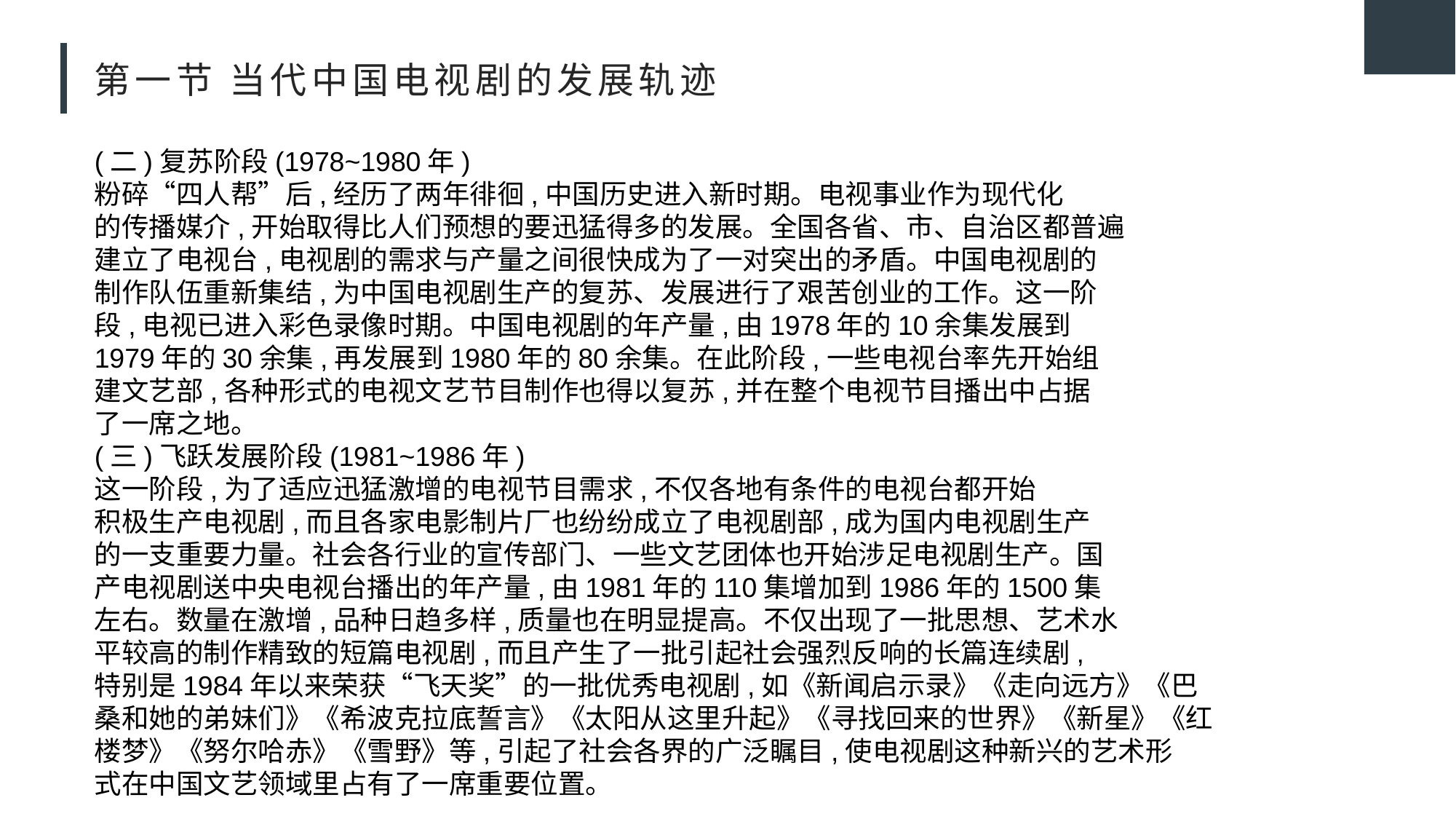

# 第一节 当代中国电视剧的发展轨迹
(二)复苏阶段(1978~1980年)
粉碎“四人帮”后,经历了两年徘徊,中国历史进入新时期。电视事业作为现代化
的传播媒介,开始取得比人们预想的要迅猛得多的发展。全国各省、市、自治区都普遍
建立了电视台,电视剧的需求与产量之间很快成为了一对突出的矛盾。中国电视剧的
制作队伍重新集结,为中国电视剧生产的复苏、发展进行了艰苦创业的工作。这一阶
段,电视已进入彩色录像时期。中国电视剧的年产量,由1978年的10余集发展到
1979年的30余集,再发展到1980年的80余集。在此阶段,一些电视台率先开始组
建文艺部,各种形式的电视文艺节目制作也得以复苏,并在整个电视节目播出中占据
了一席之地。
(三)飞跃发展阶段(1981~1986年)
这一阶段,为了适应迅猛激增的电视节目需求,不仅各地有条件的电视台都开始
积极生产电视剧,而且各家电影制片厂也纷纷成立了电视剧部,成为国内电视剧生产
的一支重要力量。社会各行业的宣传部门、一些文艺团体也开始涉足电视剧生产。国
产电视剧送中央电视台播出的年产量,由1981年的110集增加到1986年的1500集
左右。数量在激增,品种日趋多样,质量也在明显提高。不仅出现了一批思想、艺术水
平较高的制作精致的短篇电视剧,而且产生了一批引起社会强烈反响的长篇连续剧,
特别是1984年以来荣获“飞天奖”的一批优秀电视剧,如《新闻启示录》《走向远方》《巴
桑和她的弟妹们》《希波克拉底誓言》《太阳从这里升起》《寻找回来的世界》《新星》《红
楼梦》《努尔哈赤》《雪野》等,引起了社会各界的广泛瞩目,使电视剧这种新兴的艺术形
式在中国文艺领域里占有了一席重要位置。